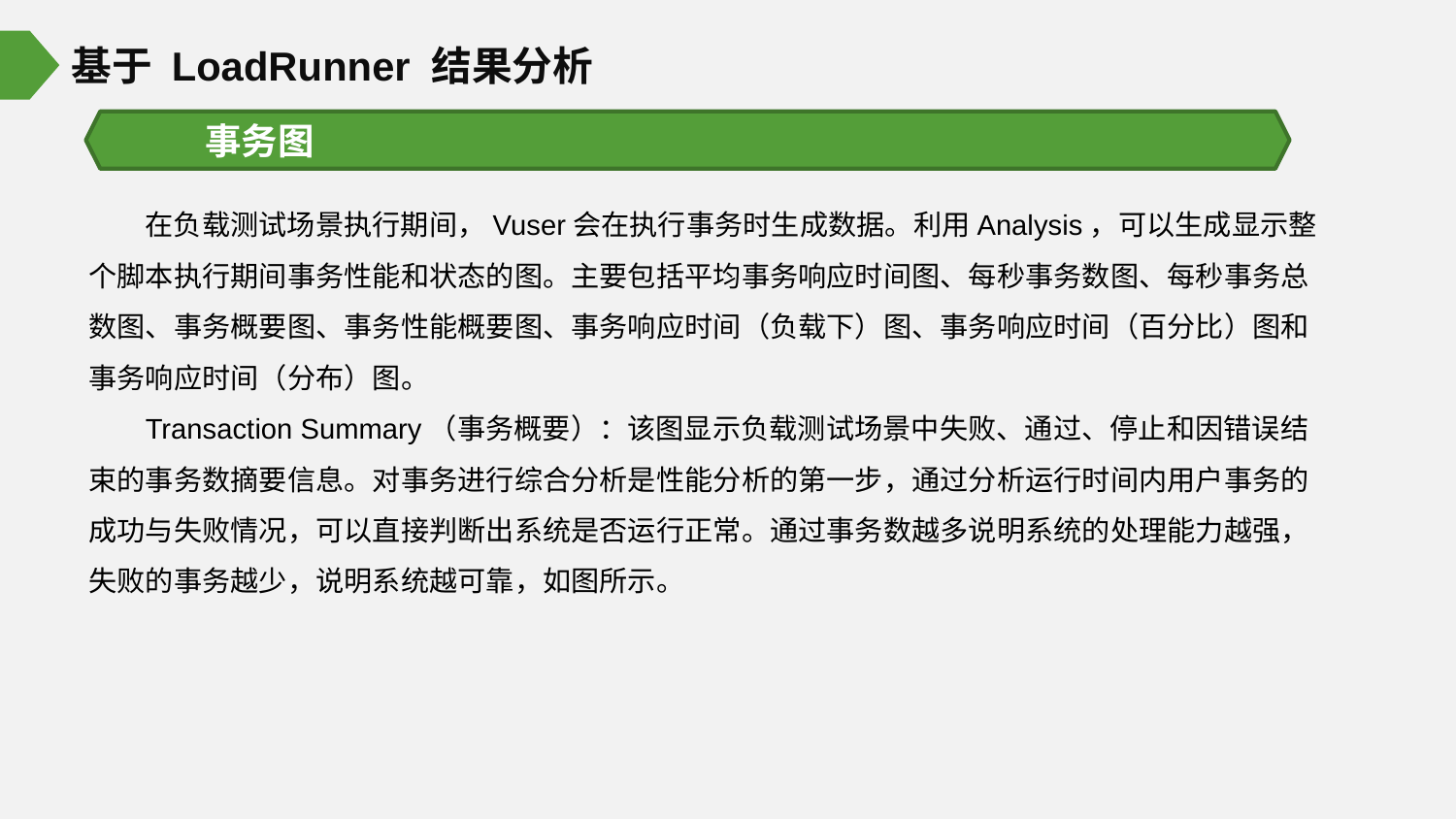

基于 LoadRunner 结果分析
事务图
在负载测试场景执行期间，Vuser会在执行事务时生成数据。利用Analysis，可以生成显示整个脚本执行期间事务性能和状态的图。主要包括平均事务响应时间图、每秒事务数图、每秒事务总数图、事务概要图、事务性能概要图、事务响应时间（负载下）图、事务响应时间（百分比）图和事务响应时间（分布）图。
Transaction Summary（事务概要）：该图显示负载测试场景中失败、通过、停止和因错误结束的事务数摘要信息。对事务进行综合分析是性能分析的第一步，通过分析运行时间内用户事务的成功与失败情况，可以直接判断出系统是否运行正常。通过事务数越多说明系统的处理能力越强，失败的事务越少，说明系统越可靠，如图所示。